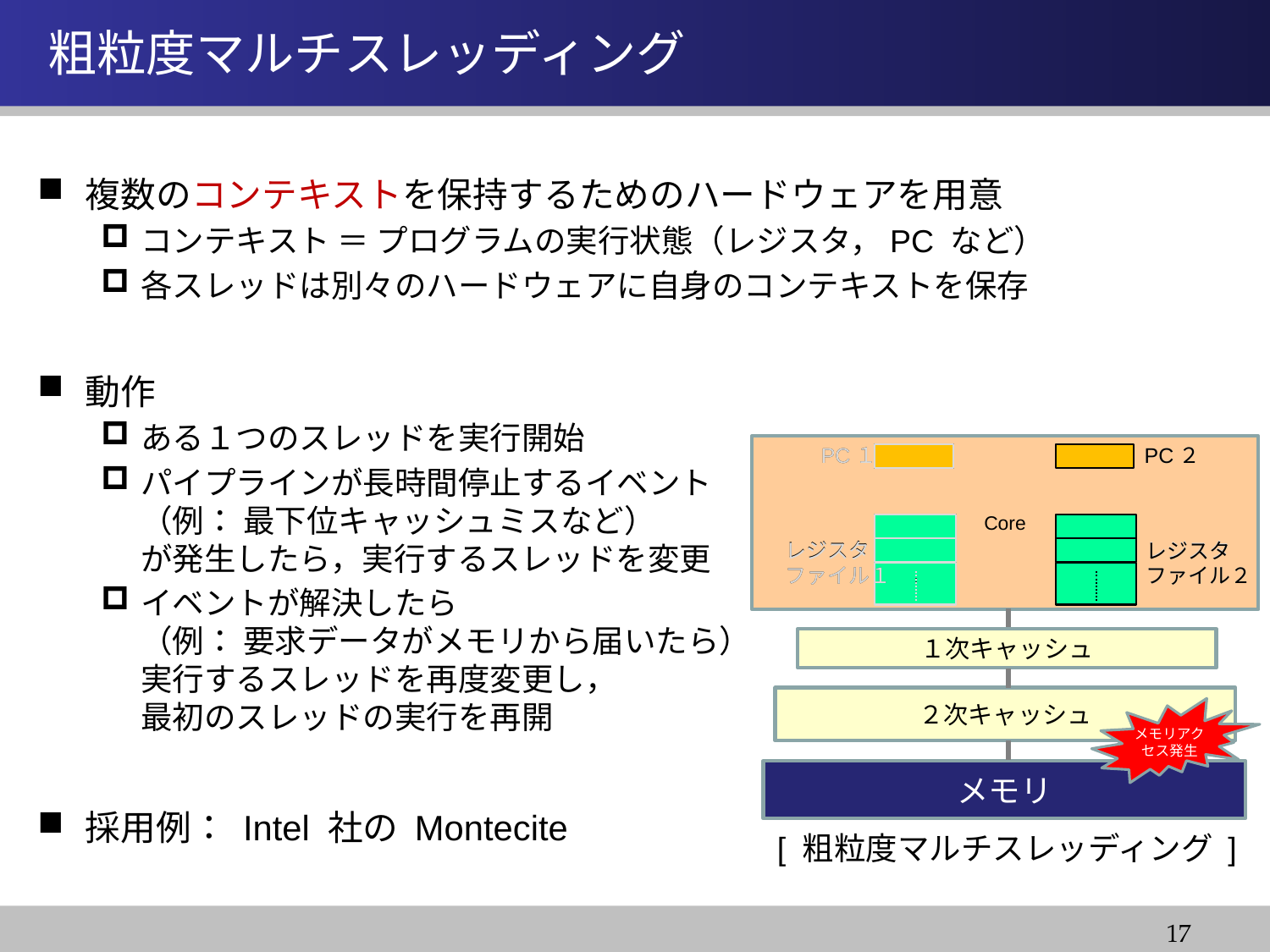

情報システム基盤学基礎１
# 粗粒度マルチスレッディング
複数のコンテキストを保持するためのハードウェアを用意
コンテキスト ＝ プログラムの実行状態（レジスタ，PC など）
各スレッドは別々のハードウェアに自身のコンテキストを保存

動作
ある１つのスレッドを実行開始
パイプラインが長時間停止するイベント
（例： 最下位キャッシュミスなど）
が発生したら，実行するスレッドを変更
イベントが解決したら
（例： 要求データがメモリから届いたら）
実行するスレッドを再度変更し，
最初のスレッドの実行を再開

採用例： Intel 社の Montecite
Core
PC１

レジスタ
ファイル１
PC２

レジスタ
ファイル２
PC１

レジスタ
ファイル１
PC２

レジスタ
ファイル２
１次キャッシュ
２次キャッシュ
メモリアクセス発生
メモリ
[ 粗粒度マルチスレッディング ]
17